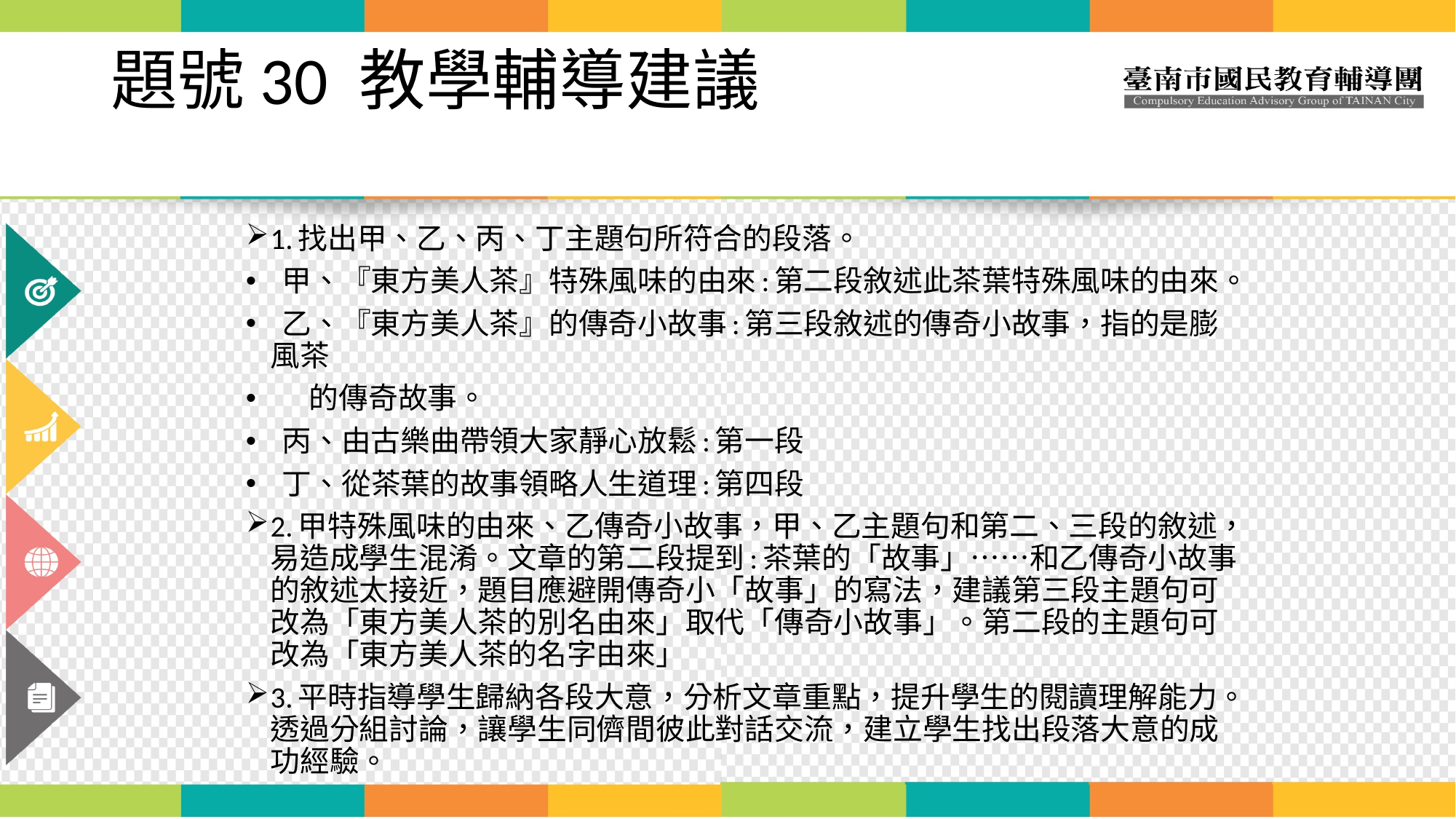

# 題號30 教學輔導建議
1.找出甲、乙、丙、丁主題句所符合的段落。
 甲、『東方美人茶』特殊風味的由來:第二段敘述此茶葉特殊風味的由來。
 乙、『東方美人茶』的傳奇小故事:第三段敘述的傳奇小故事，指的是膨風茶
     的傳奇故事。
 丙、由古樂曲帶領大家靜心放鬆:第一段
 丁、從茶葉的故事領略人生道理:第四段
2.甲特殊風味的由來、乙傳奇小故事，甲、乙主題句和第二、三段的敘述，易造成學生混淆。文章的第二段提到:茶葉的「故事」……和乙傳奇小故事的敘述太接近，題目應避開傳奇小「故事」的寫法，建議第三段主題句可改為「東方美人茶的別名由來」取代「傳奇小故事」。第二段的主題句可改為「東方美人茶的名字由來」
3.平時指導學生歸納各段大意，分析文章重點，提升學生的閱讀理解能力。透過分組討論，讓學生同儕間彼此對話交流，建立學生找出段落大意的成功經驗。